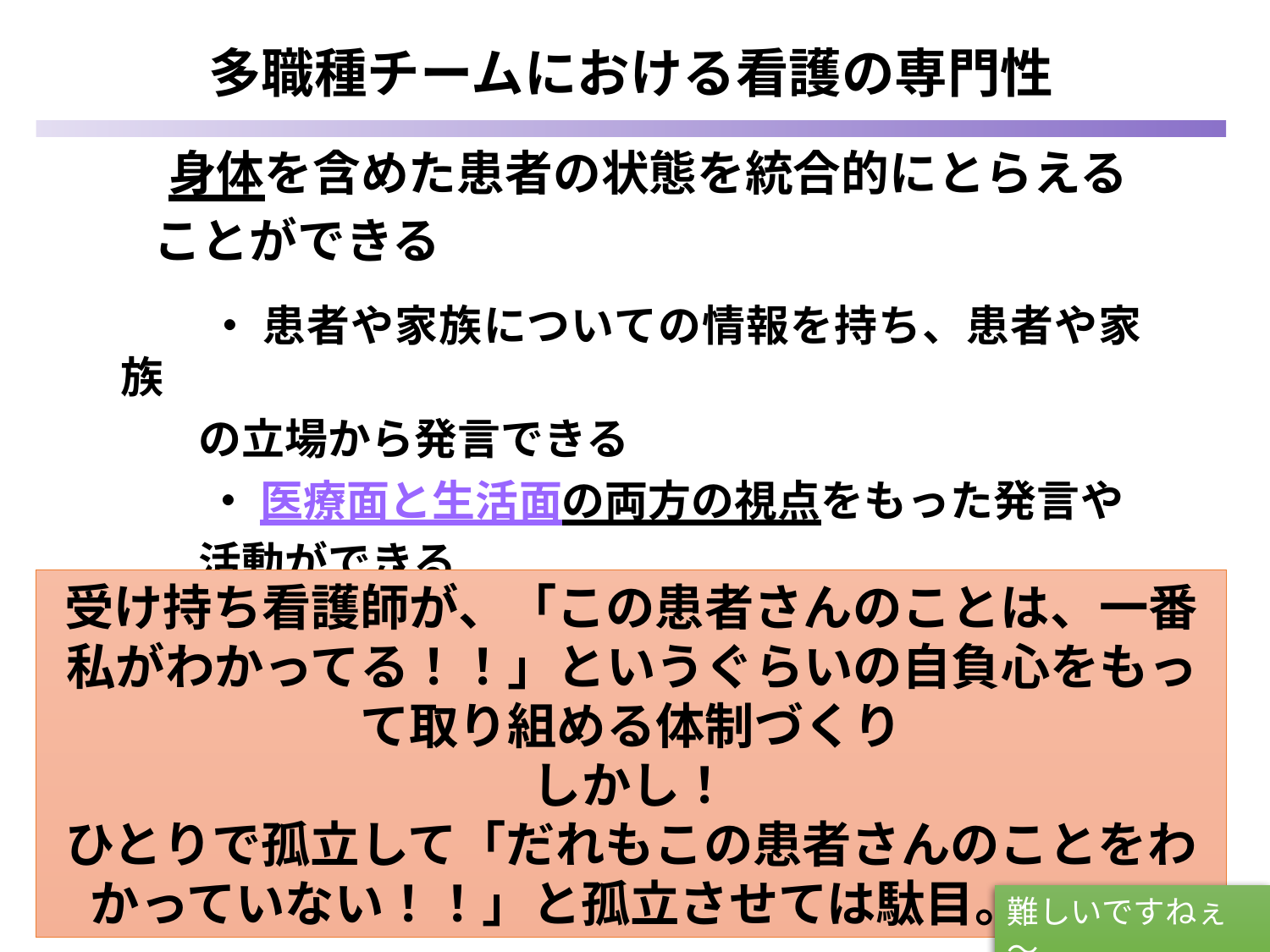

# 多職種チームにおける看護の専門性

　身体を含めた患者の状態を統合的にとらえる
  ことができる
　　・ 患者や家族についての情報を持ち、患者や家族
       の立場から発言できる
　　・ 医療面と生活面の両方の視点をもった発言や
       活動ができる
受け持ち看護師が、「この患者さんのことは、一番私がわかってる！！」というぐらいの自負心をもって取り組める体制づくり
しかし！
ひとりで孤立して「だれもこの患者さんのことをわかっていない！！」と孤立させては駄目。
難しいですねぇ～